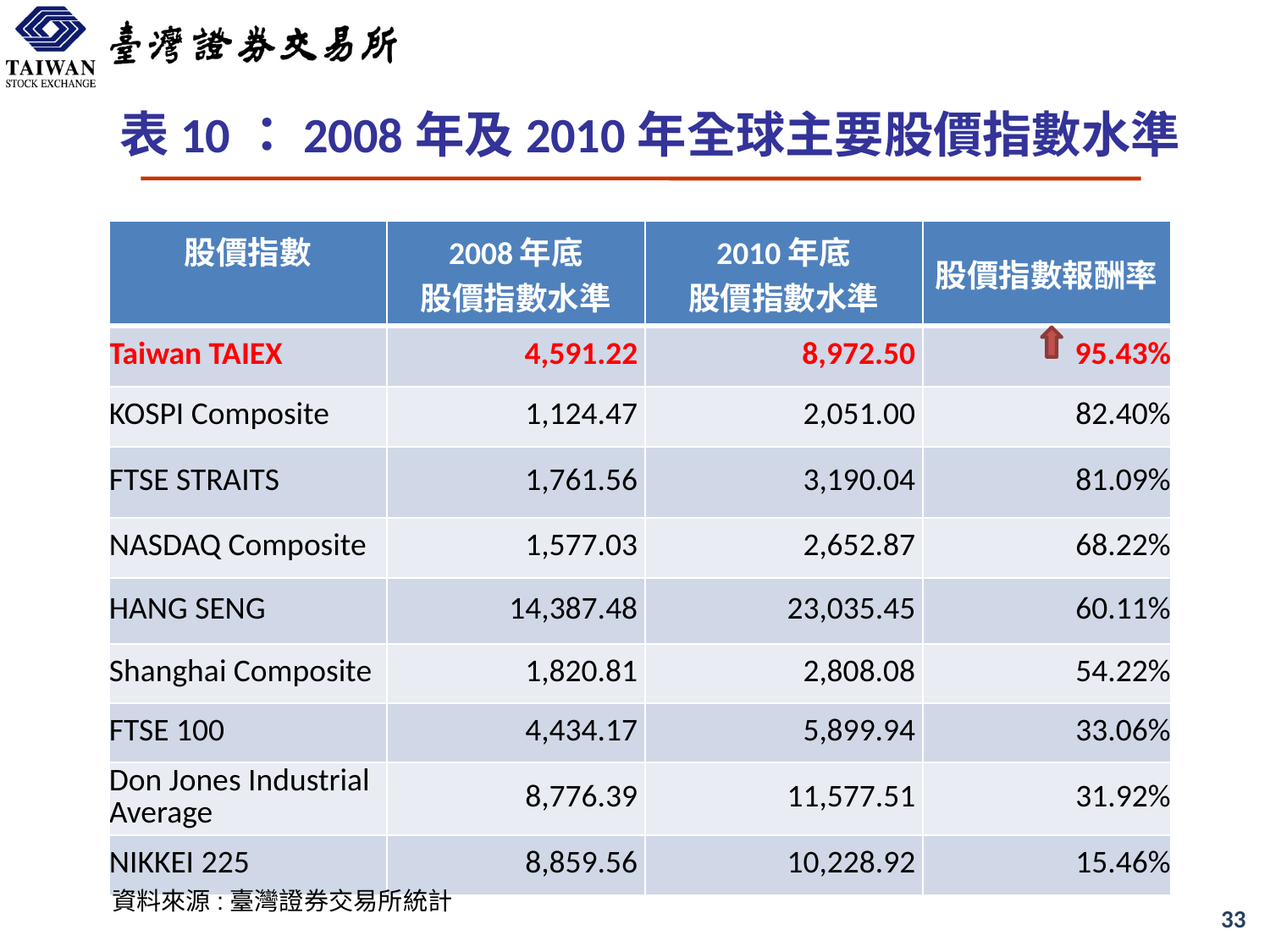

# 表10：2008年及2010年全球主要股價指數水準

| 股價指數 | 2008年底 股價指數水準 | 2010年底 股價指數水準 | 股價指數報酬率 |
| --- | --- | --- | --- |
| Taiwan TAIEX | 4,591.22 | 8,972.50 | 95.43% |
| KOSPI Composite | 1,124.47 | 2,051.00 | 82.40% |
| FTSE STRAITS | 1,761.56 | 3,190.04 | 81.09% |
| NASDAQ Composite | 1,577.03 | 2,652.87 | 68.22% |
| HANG SENG | 14,387.48 | 23,035.45 | 60.11% |
| Shanghai Composite | 1,820.81 | 2,808.08 | 54.22% |
| FTSE 100 | 4,434.17 | 5,899.94 | 33.06% |
| Don Jones Industrial Average | 8,776.39 | 11,577.51 | 31.92% |
| NIKKEI 225 | 8,859.56 | 10,228.92 | 15.46% |

資料來源:臺灣證券交易所統計

33